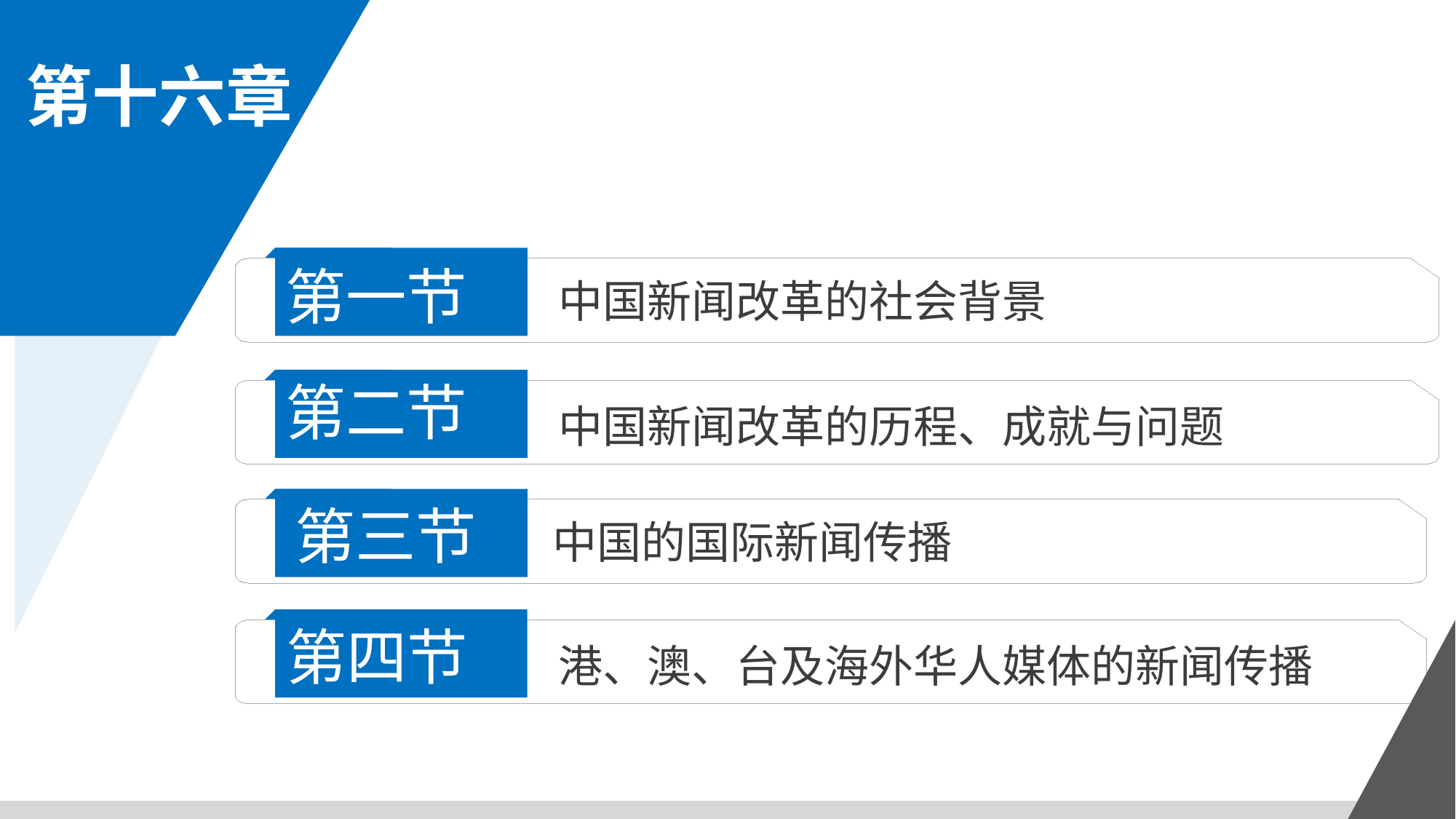

第十六章

第一节

中国新闻改革的社会背景
第二节

中国新闻改革的历程、成就与问题

第三节

中国的国际新闻传播

第四节

港、澳、台及海外华人媒体的新闻传播